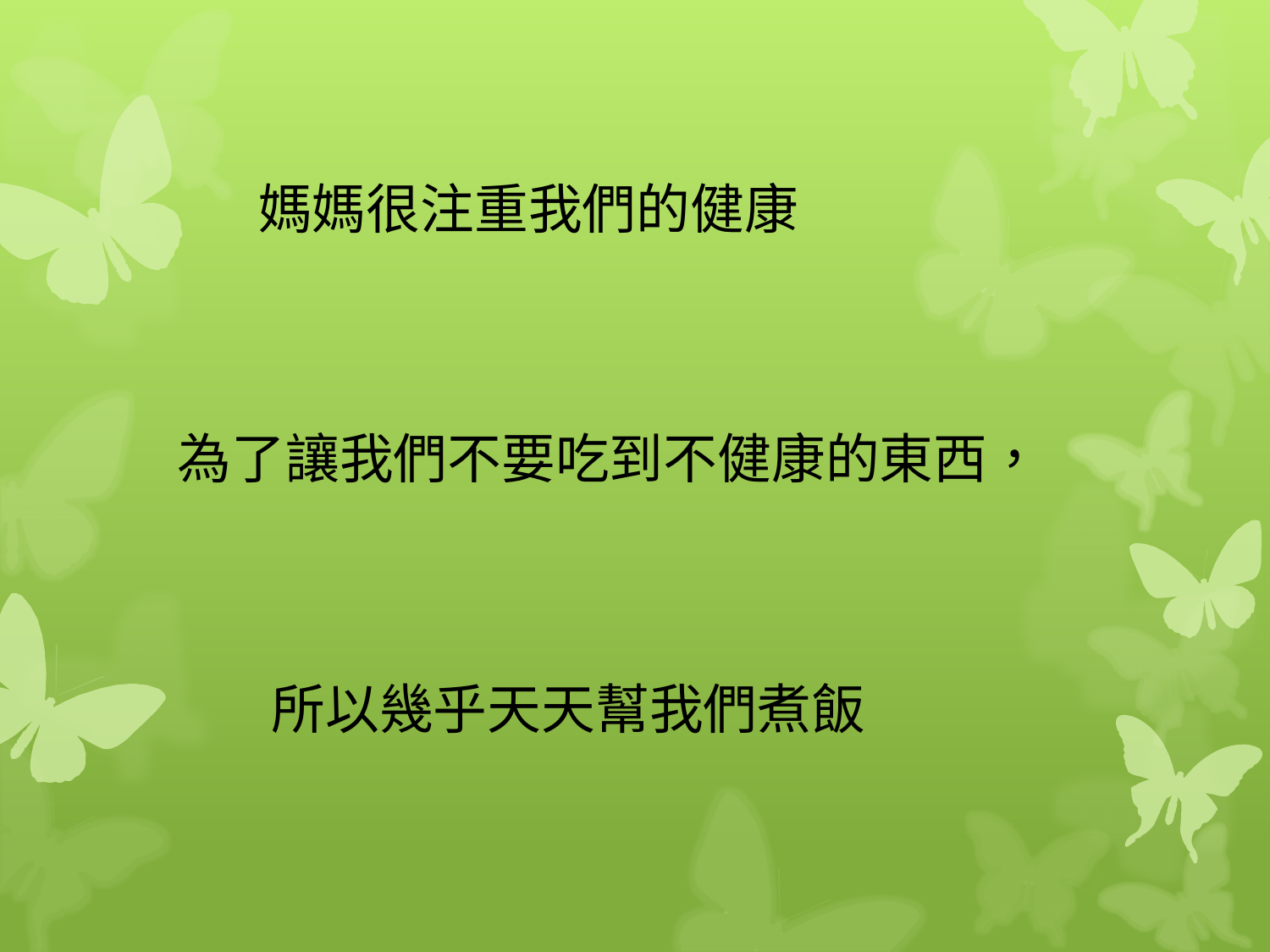

媽媽很注重我們的健康

為了讓我們不要吃到不健康的東西，

       所以幾乎天天幫我們煮飯